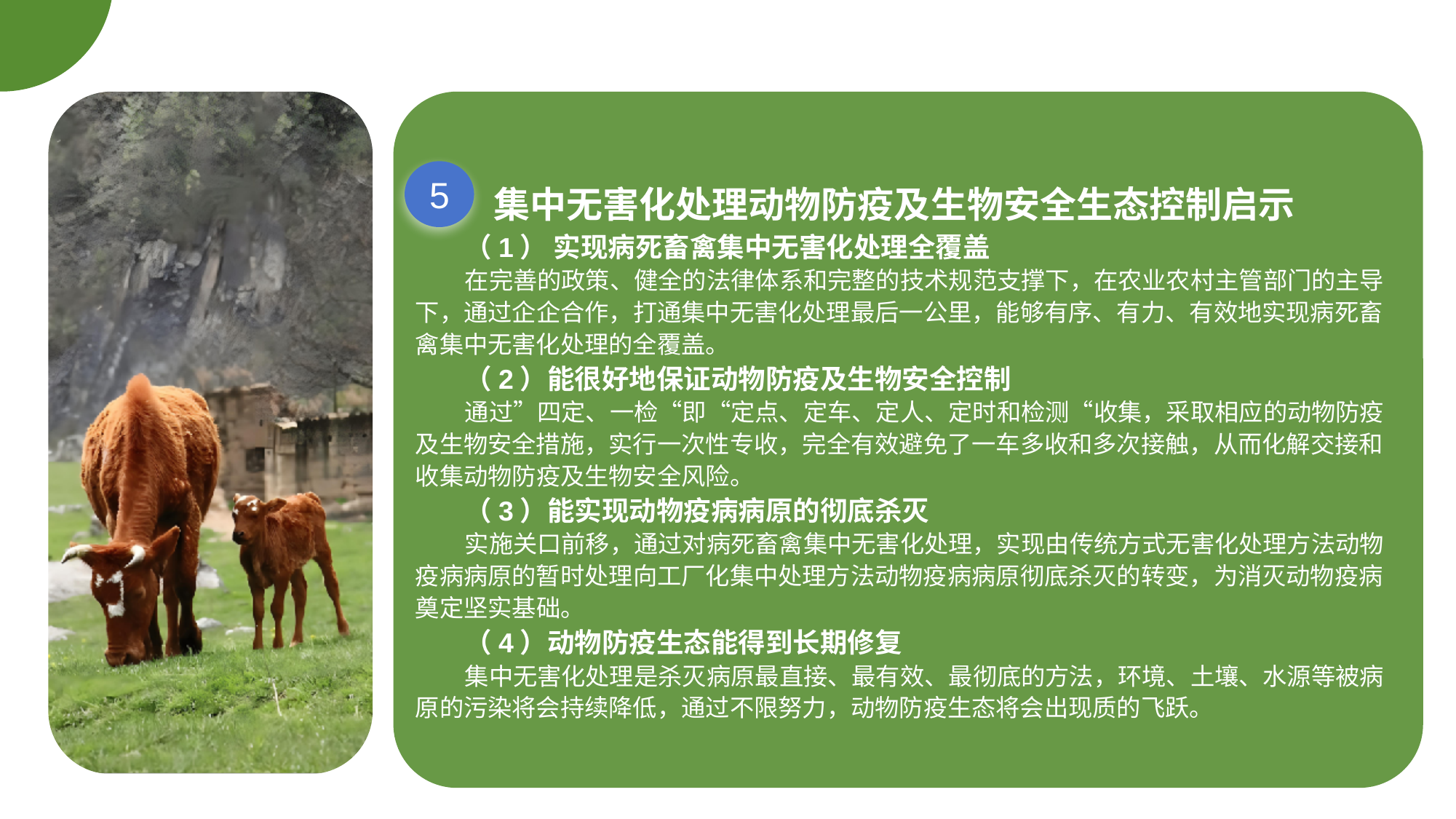

集中无害化处理动物防疫及生物安全生态控制启示
（1） 实现病死畜禽集中无害化处理全覆盖
在完善的政策、健全的法律体系和完整的技术规范支撑下，在农业农村主管部门的主导下，通过企企合作，打通集中无害化处理最后一公里，能够有序、有力、有效地实现病死畜禽集中无害化处理的全覆盖。
（2）能很好地保证动物防疫及生物安全控制
通过”四定、一检“即“定点、定车、定人、定时和检测“收集，采取相应的动物防疫及生物安全措施，实行一次性专收，完全有效避免了一车多收和多次接触，从而化解交接和收集动物防疫及生物安全风险。
（3）能实现动物疫病病原的彻底杀灭
实施关口前移，通过对病死畜禽集中无害化处理，实现由传统方式无害化处理方法动物疫病病原的暂时处理向工厂化集中处理方法动物疫病病原彻底杀灭的转变，为消灭动物疫病奠定坚实基础。
（4）动物防疫生态能得到长期修复
集中无害化处理是杀灭病原最直接、最有效、最彻底的方法，环境、土壤、水源等被病原的污染将会持续降低，通过不限努力，动物防疫生态将会出现质的飞跃。
5